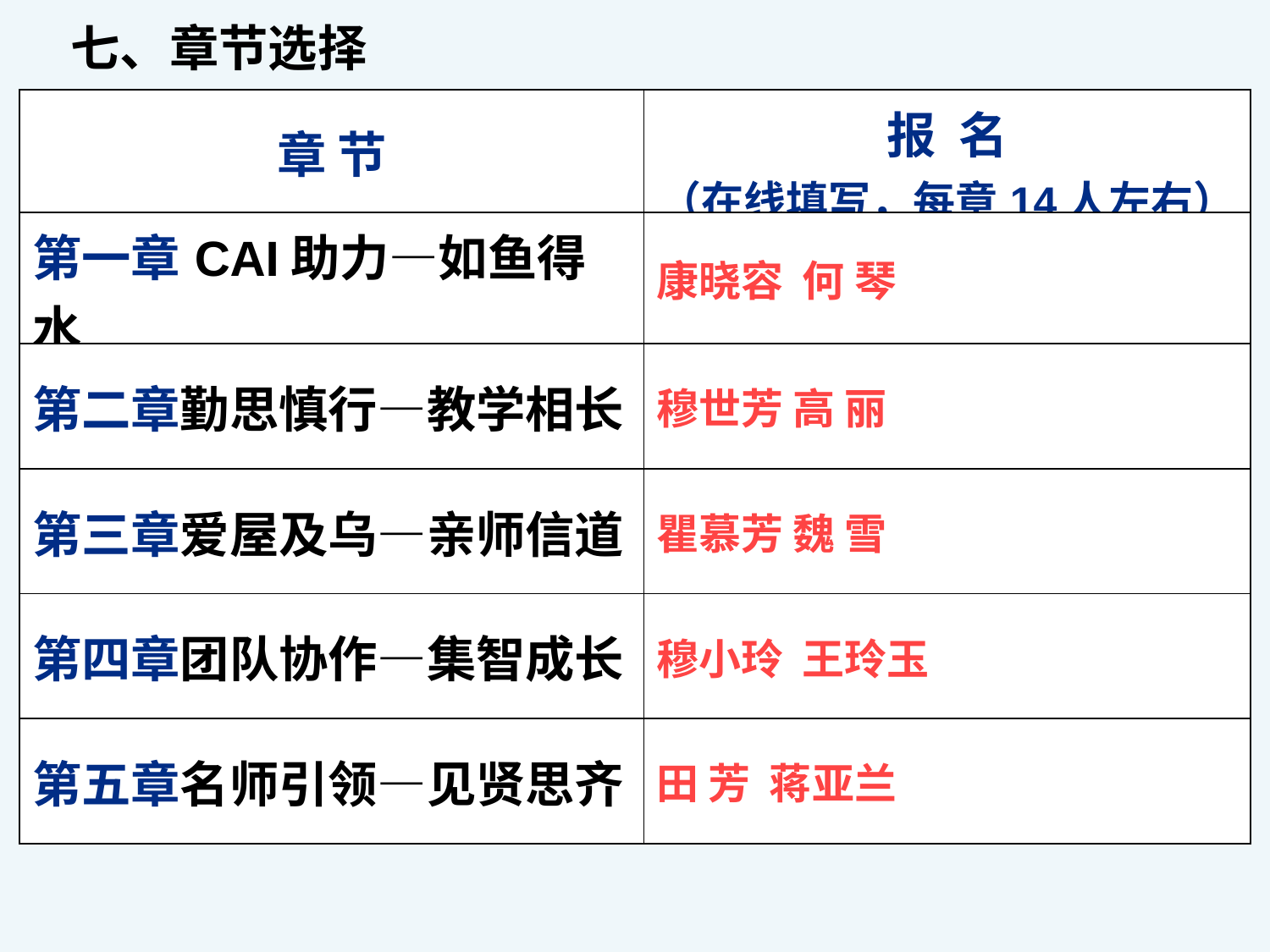

七、章节选择
| 章 节 | 报 名 （在线填写，每章14人左右） |
| --- | --- |
| 第一章CAI助力—如鱼得水 | 康晓容 何 琴 |
| 第二章勤思慎行—教学相长 | 穆世芳 高 丽 |
| 第三章爱屋及乌—亲师信道 | 瞿慕芳 魏 雪 |
| 第四章团队协作—集智成长 | 穆小玲 王玲玉 |
| 第五章名师引领—见贤思齐 | 田 芳 蒋亚兰 |